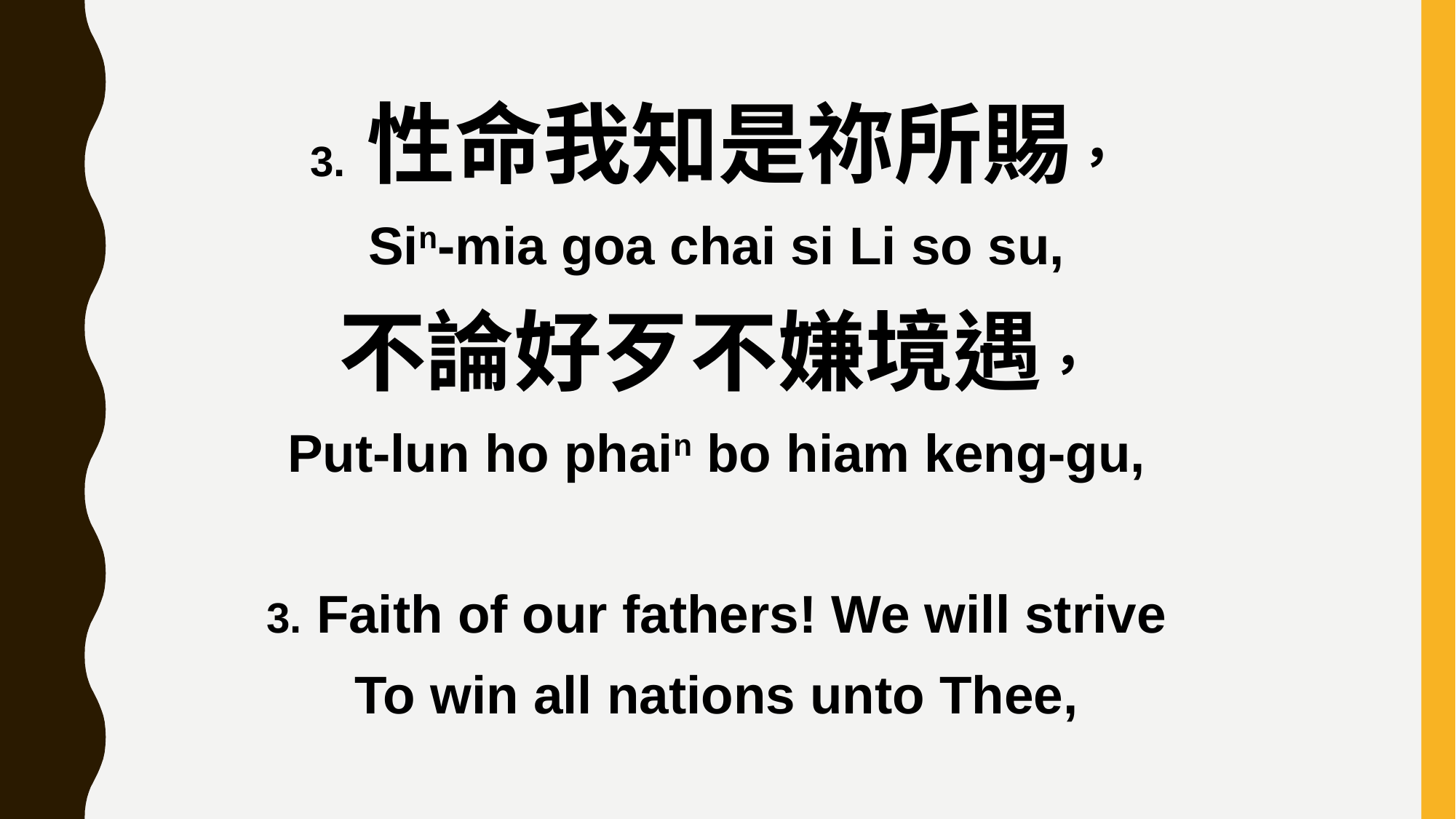

3. 性命我知是祢所賜，
Sin-mia goa chai si Li so su,
不論好歹不嫌境遇，
Put-lun ho phain bo hiam keng-gu,

3. Faith of our fathers! We will strive
To win all nations unto Thee,